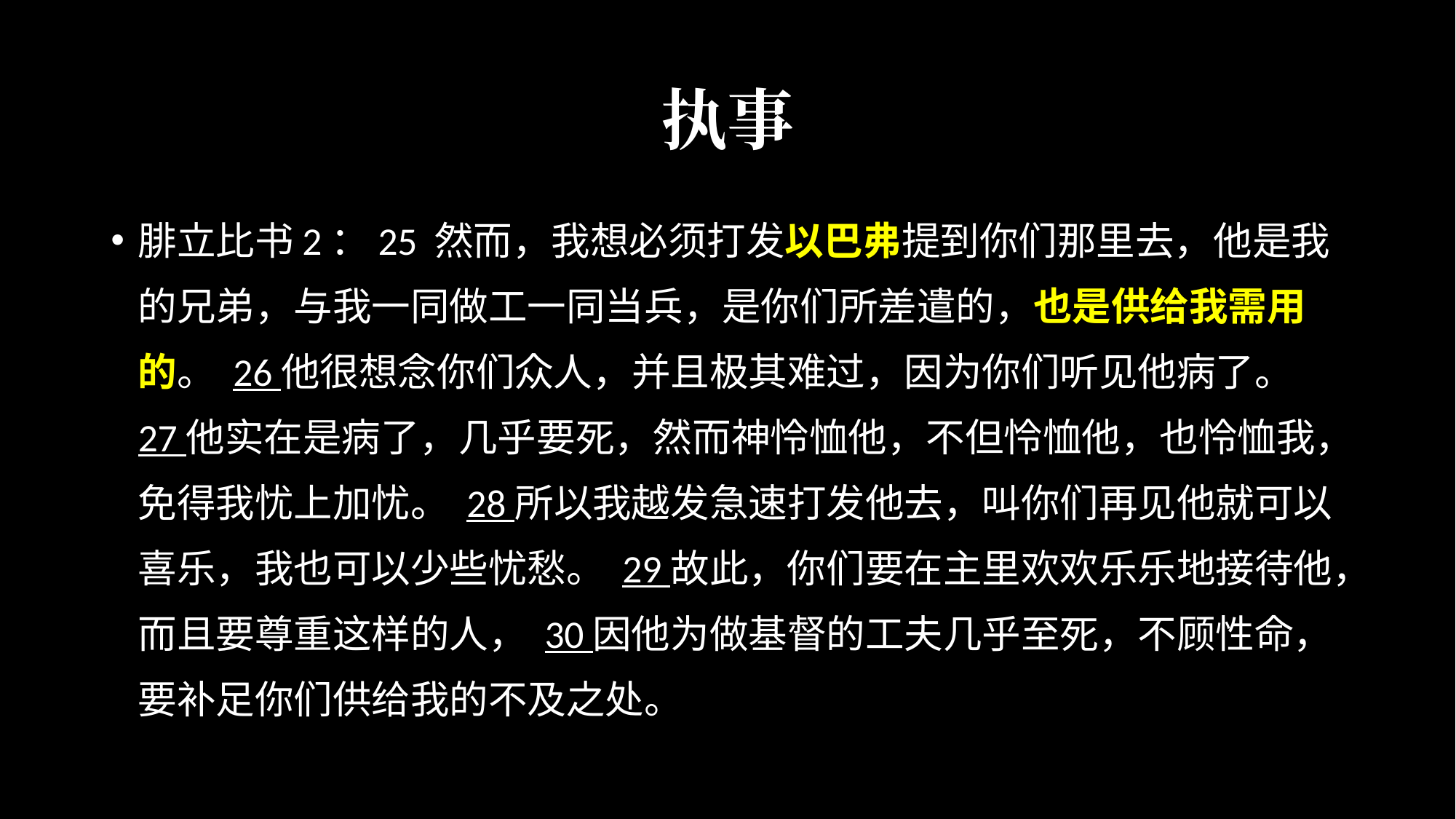

# 执事
腓立比书2：25 然而，我想必须打发以巴弗提到你们那里去，他是我的兄弟，与我一同做工一同当兵，是你们所差遣的，也是供给我需用的。 26 他很想念你们众人，并且极其难过，因为你们听见他病了。 27 他实在是病了，几乎要死，然而神怜恤他，不但怜恤他，也怜恤我，免得我忧上加忧。 28 所以我越发急速打发他去，叫你们再见他就可以喜乐，我也可以少些忧愁。 29 故此，你们要在主里欢欢乐乐地接待他，而且要尊重这样的人， 30 因他为做基督的工夫几乎至死，不顾性命，要补足你们供给我的不及之处。